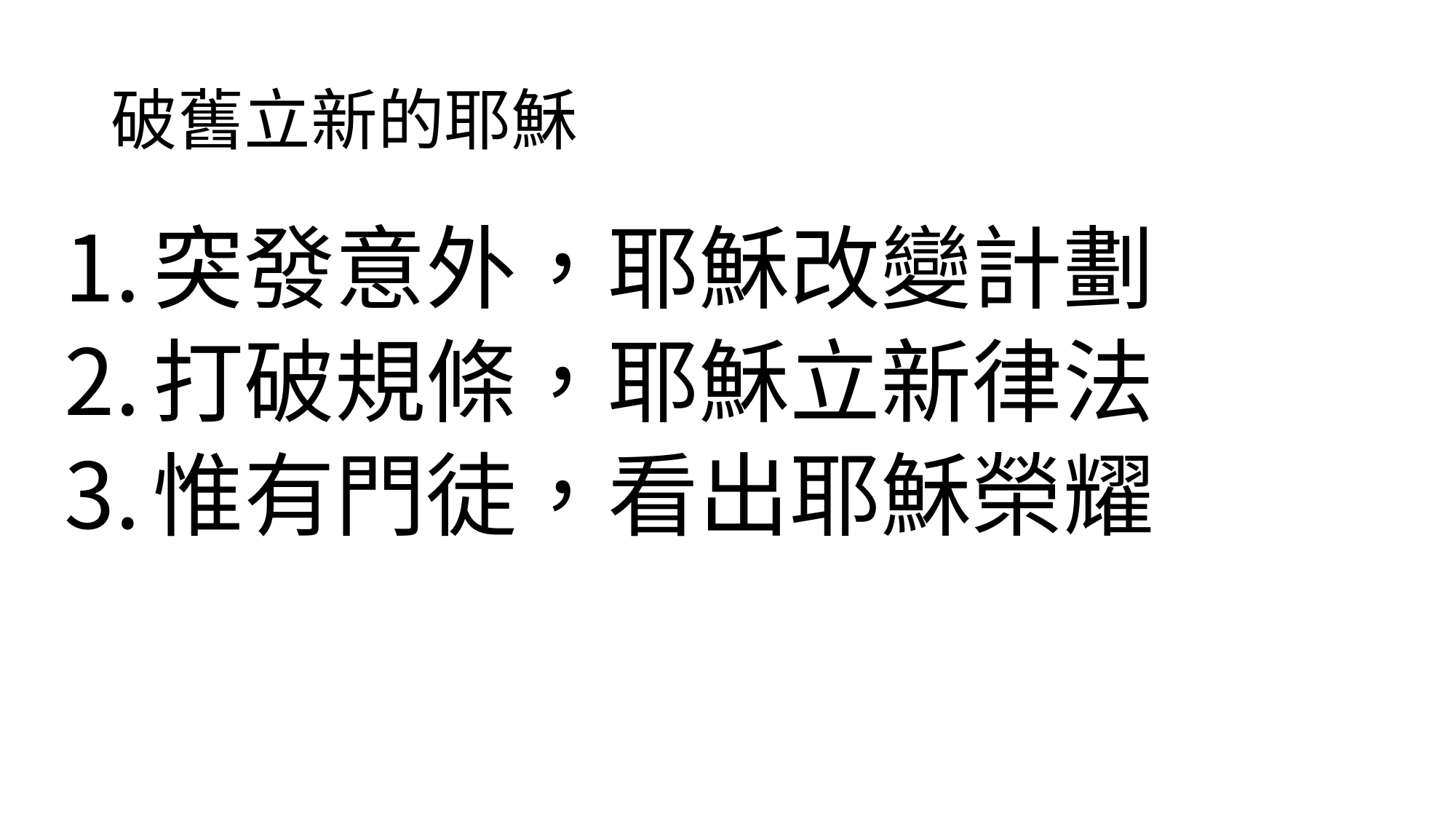

# 破舊立新的耶穌
突發意外，耶穌改變計劃
打破規條，耶穌立新律法
惟有門徒，看出耶穌榮耀